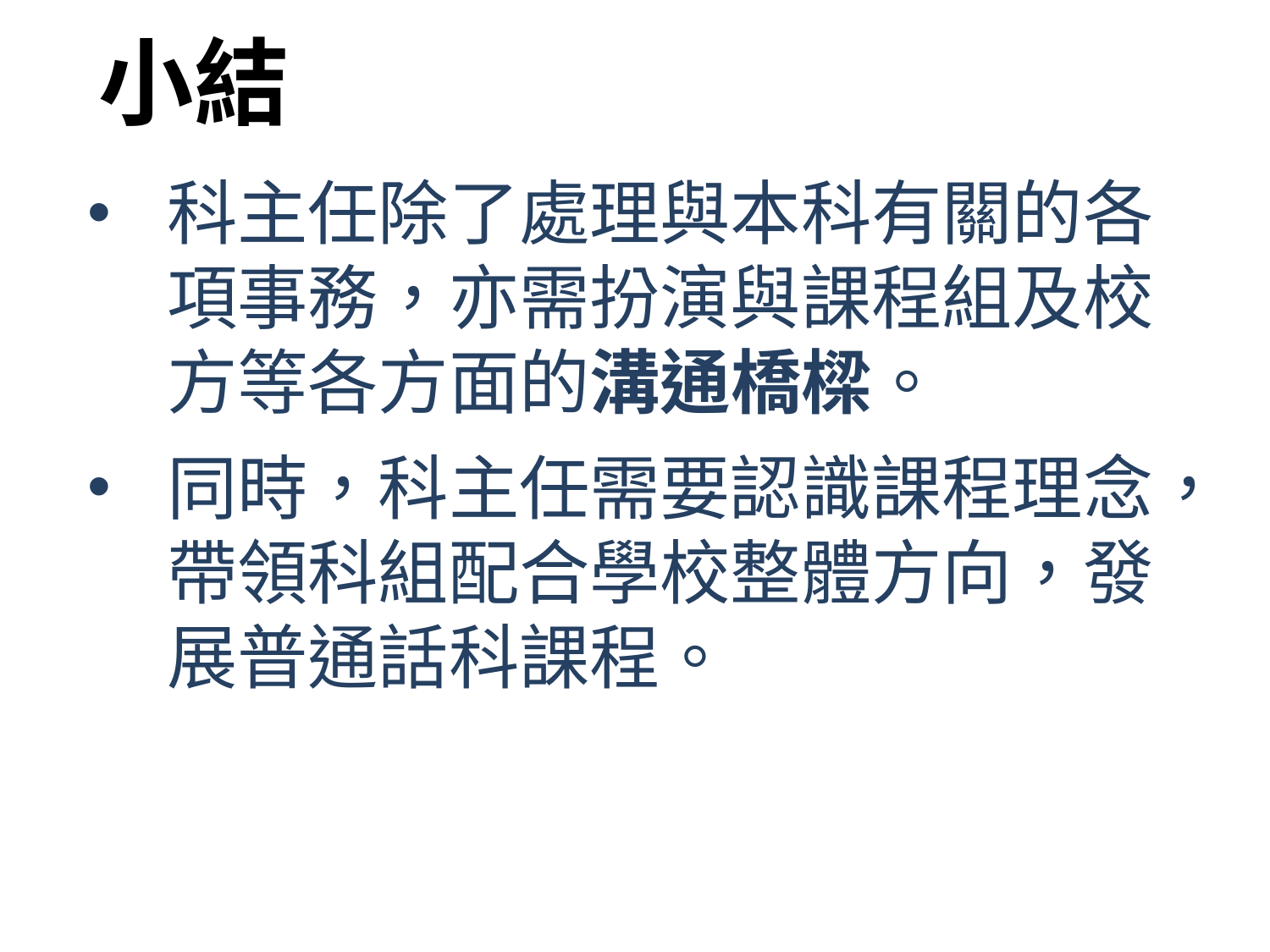

小結
科主任除了處理與本科有關的各項事務，亦需扮演與課程組及校方等各方面的溝通橋樑。
同時，科主任需要認識課程理念，帶領科組配合學校整體方向，發展普通話科課程。